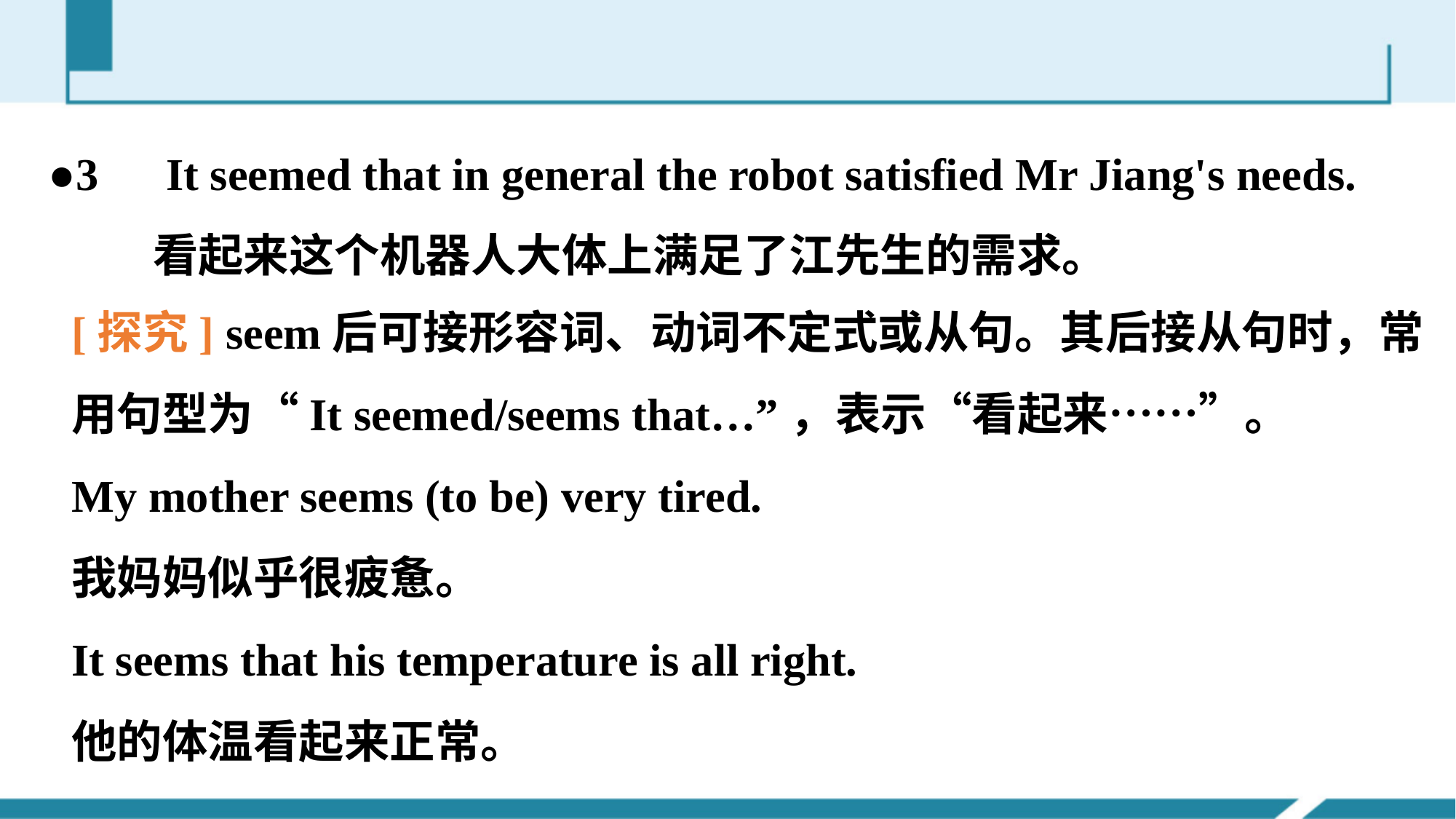

●3　It seemed that in general the robot satisfied Mr Jiang's needs.
         看起来这个机器人大体上满足了江先生的需求。
[探究] seem后可接形容词、动词不定式或从句。其后接从句时，常用句型为“It seemed/seems that…”，表示“看起来……”。
My mother seems (to be) very tired.
我妈妈似乎很疲惫。
It seems that his temperature is all right.
他的体温看起来正常。